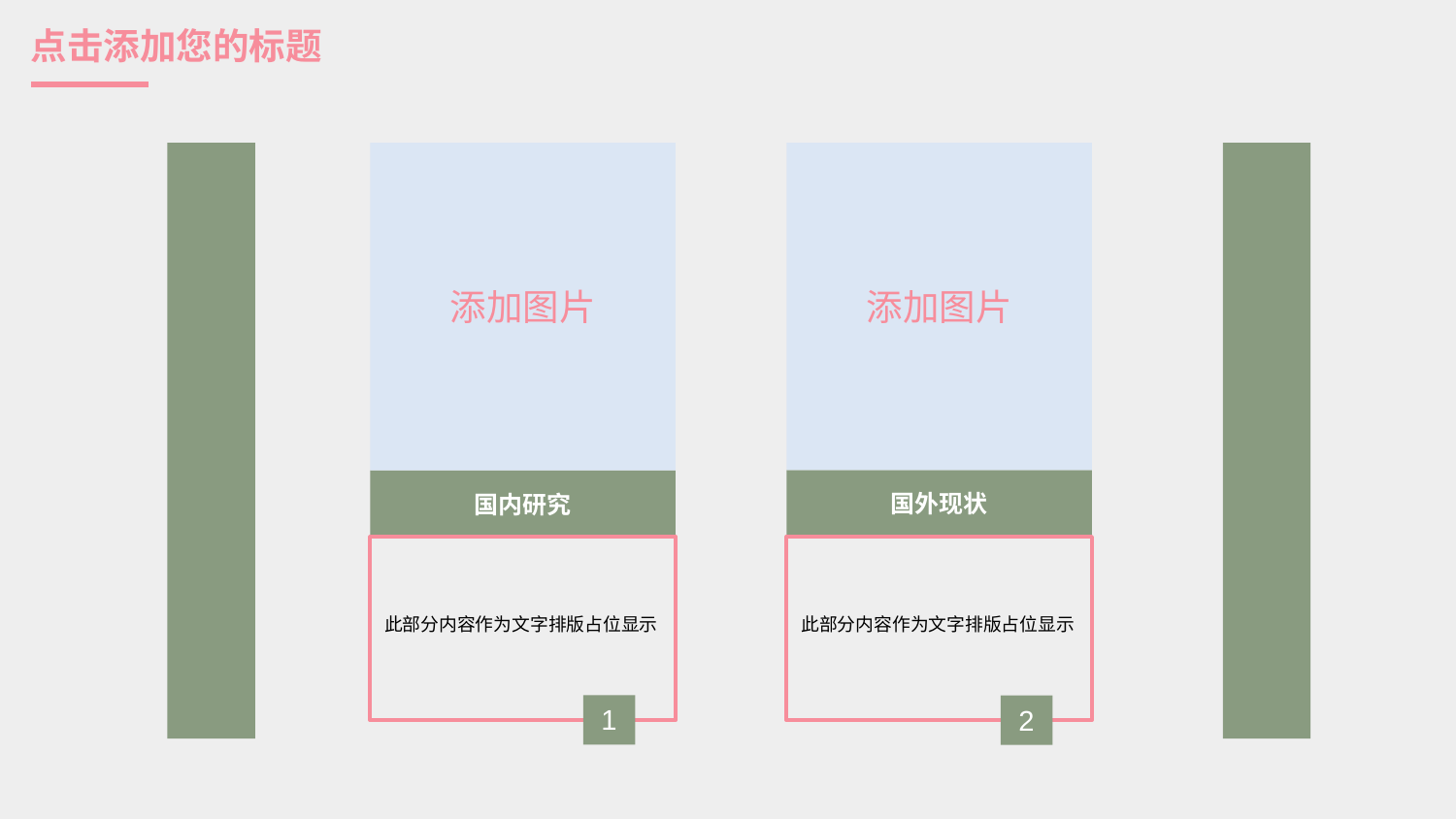

点击添加您的标题

添加图片
国外现状

2

此部分内容作为文字排版占位显示

添加图片
国内研究

此部分内容作为文字排版占位显示
1